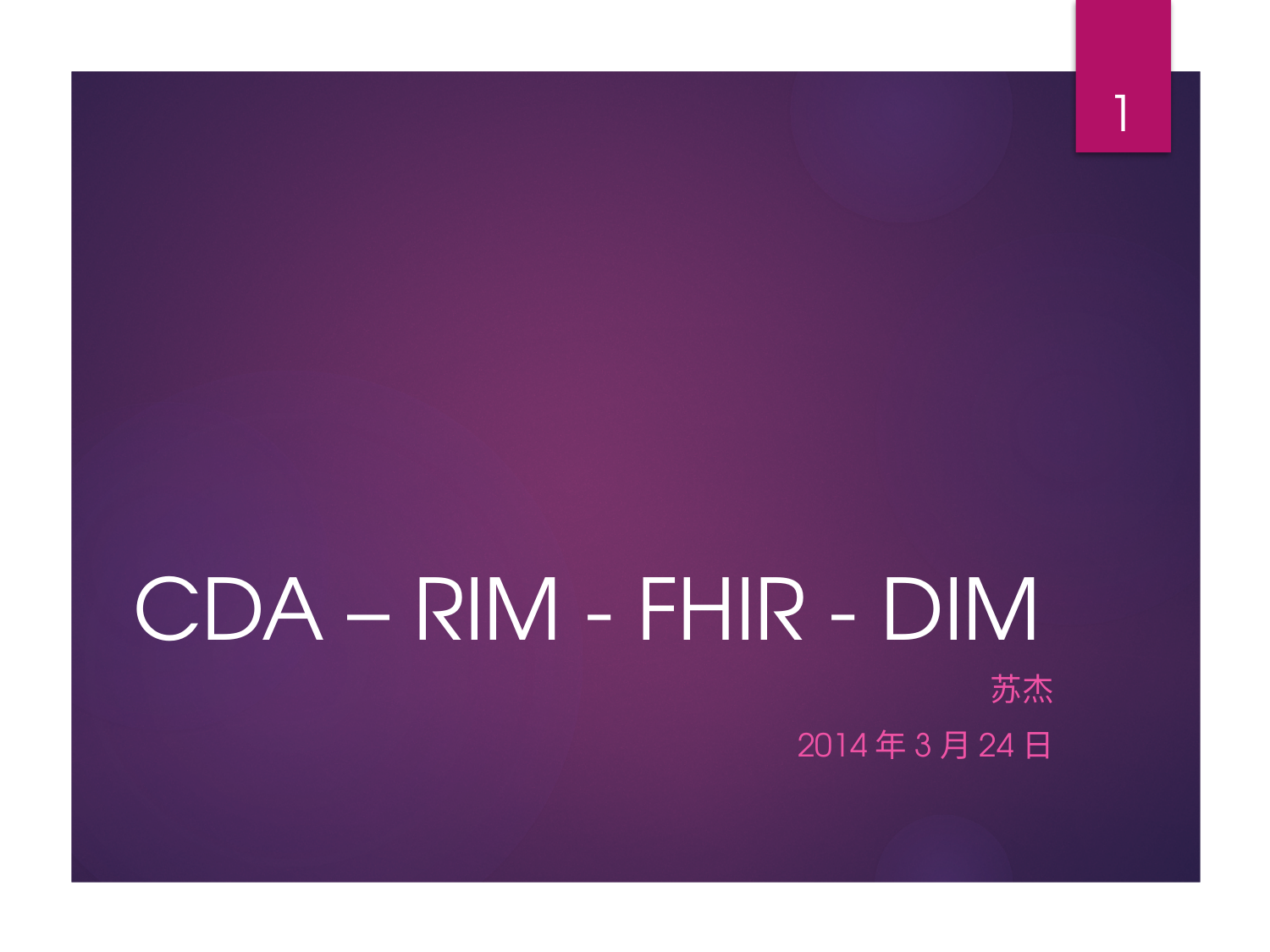

1
# CDA – RIM - FHIR - DIM
苏杰
2014年3月24日